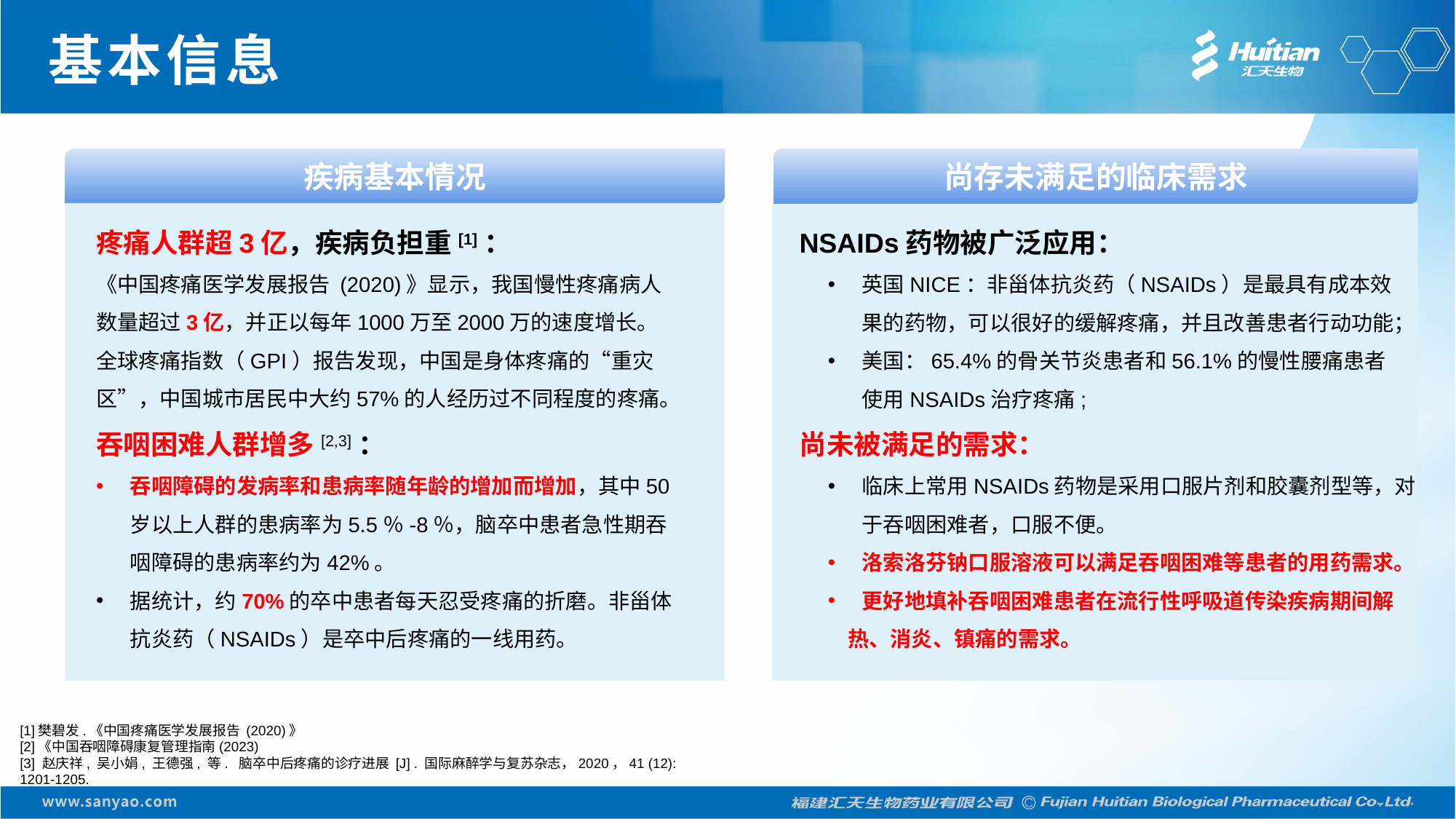

# 基本信息
尚存未满足的临床需求
疾病基本情况

疼痛人群超3亿，疾病负担重[1]：
《中国疼痛医学发展报告 (2020)》显示，我国慢性疼痛病人数量超过3亿，并正以每年1000万至2000万的速度增长。全球疼痛指数（GPI）报告发现，中国是身体疼痛的“重灾区”，中国城市居民中大约57%的人经历过不同程度的疼痛。
吞咽困难人群增多[2,3]：
吞咽障碍的发病率和患病率随年龄的增加而增加，其中50 岁以上人群的患病率为5.5％-8％，脑卒中患者急性期吞咽障碍的患病率约为42%。
据统计，约70%的卒中患者每天忍受疼痛的折磨。非甾体抗炎药（NSAIDs）是卒中后疼痛的一线用药。
NSAIDs药物被广泛应用：
英国NICE：非甾体抗炎药（NSAIDs）是最具有成本效果的药物，可以很好的缓解疼痛，并且改善患者行动功能；
美国：65.4%的骨关节炎患者和56.1%的慢性腰痛患者使用NSAIDs治疗疼痛;

尚未被满足的需求：
临床上常用NSAIDs药物是采用口服片剂和胶囊剂型等，对于吞咽困难者，口服不便。
洛索洛芬钠口服溶液可以满足吞咽困难等患者的用药需求。
更好地填补吞咽困难患者在流行性呼吸道传染疾病期间解
   热、消炎、镇痛的需求。
[1]樊碧发.《中国疼痛医学发展报告 (2020)》
[2]《中国吞咽障碍康复管理指南(2023)
[3] 赵庆祥, 吴小娟, 王德强, 等.  脑卒中后疼痛的诊疗进展 [J] . 国际麻醉学与复苏杂志，2020，41 (12): 1201-1205.